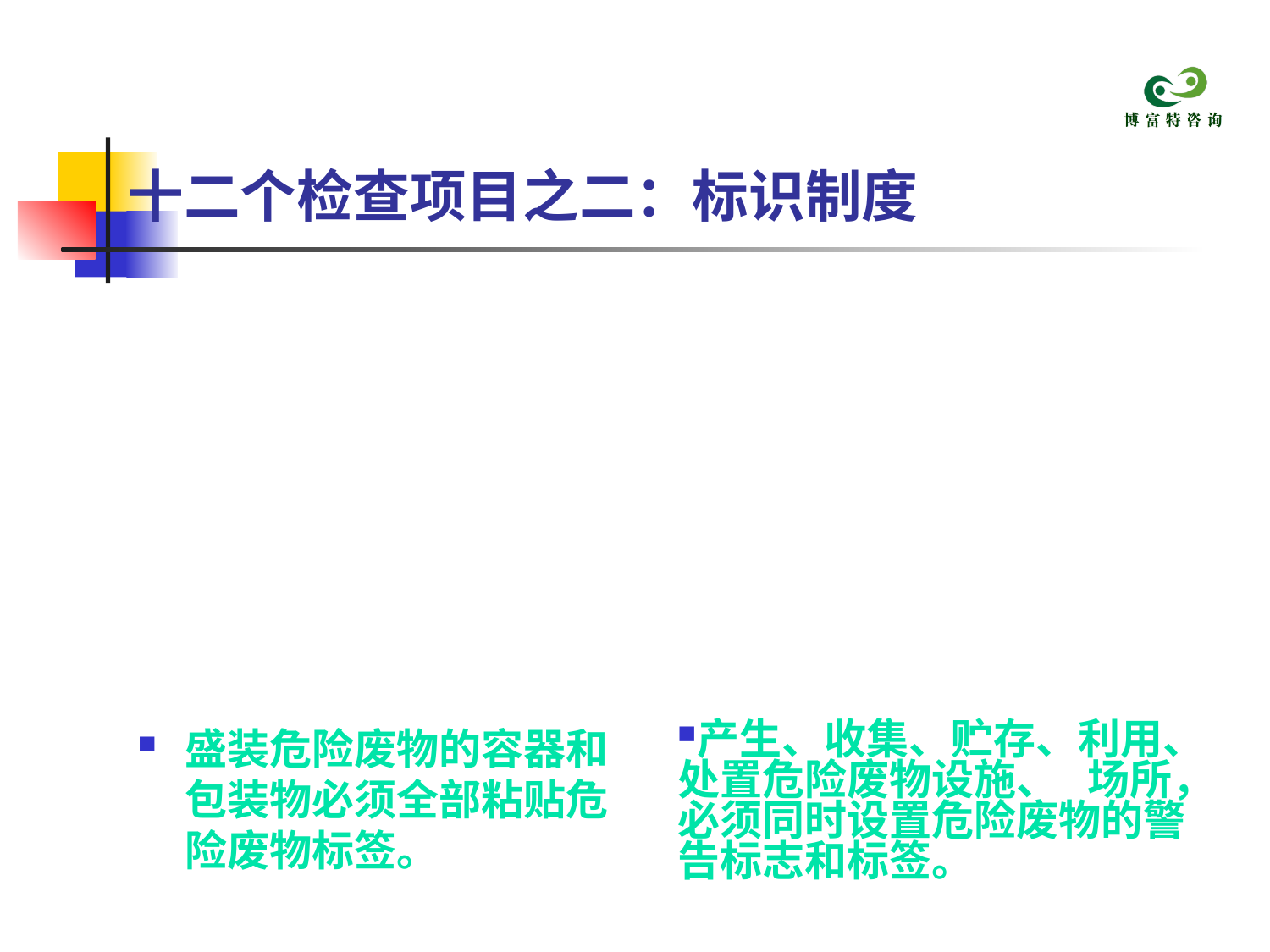

# 十二个检查项目之二：标识制度

盛装危险废物的容器和包装物必须全部粘贴危险废物标签。
产生、收集、贮存、利用、处置危险废物设施、   场所，必须同时设置危险废物的警告标志和标签。